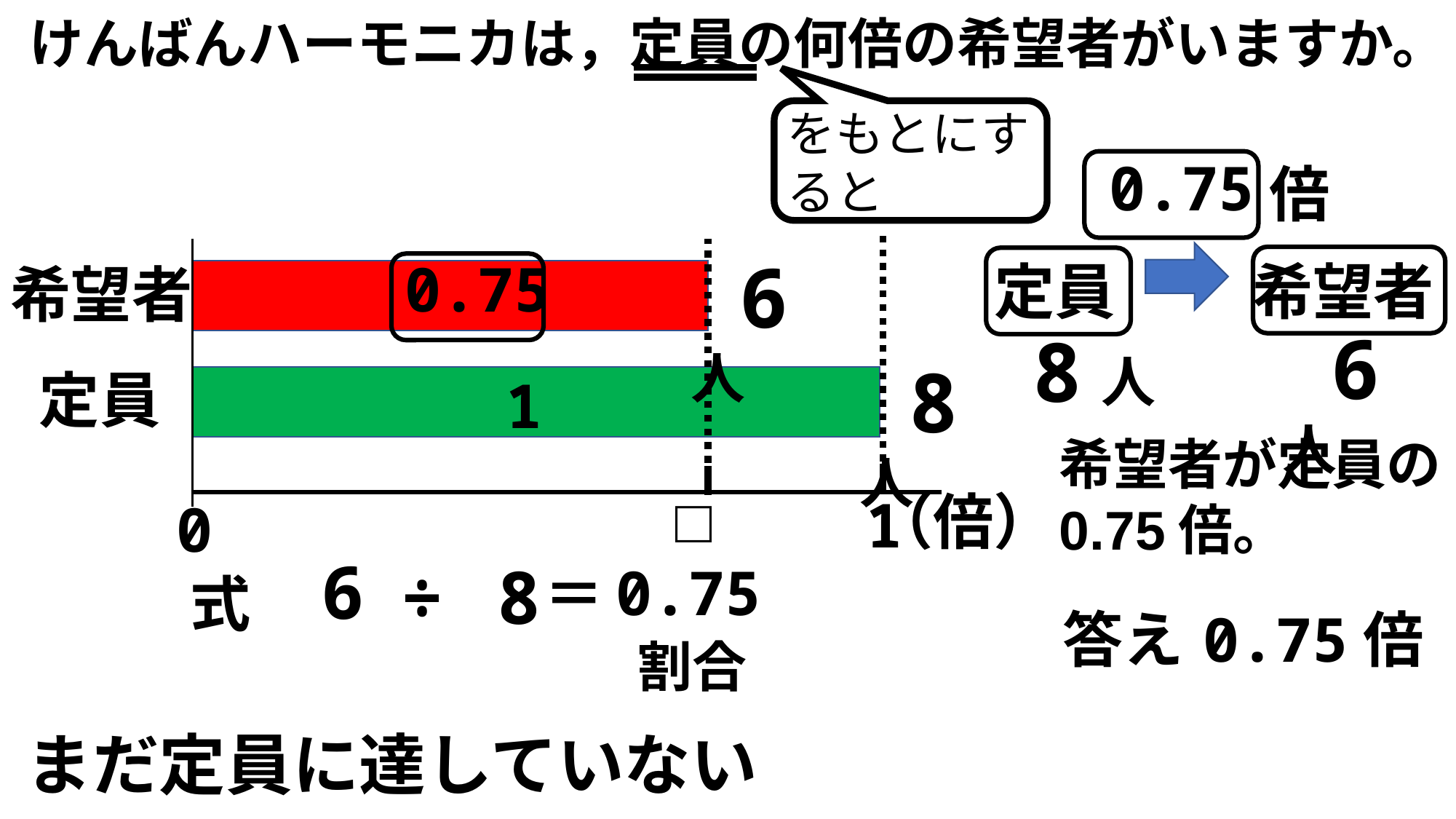

けんばんハーモニカは，定員の何倍の希望者がいますか。
をもとにすると

0.75
倍

 6人

0.75

 定員

 希望者
希望者

 6人
 8人
 8人
 定員
1

希望者が定員の
0.75倍。
□
（倍）
1
 0
6
 ÷
8
0.75
 ＝
 式
 答え
0.75倍
割合
まだ定員に達していない